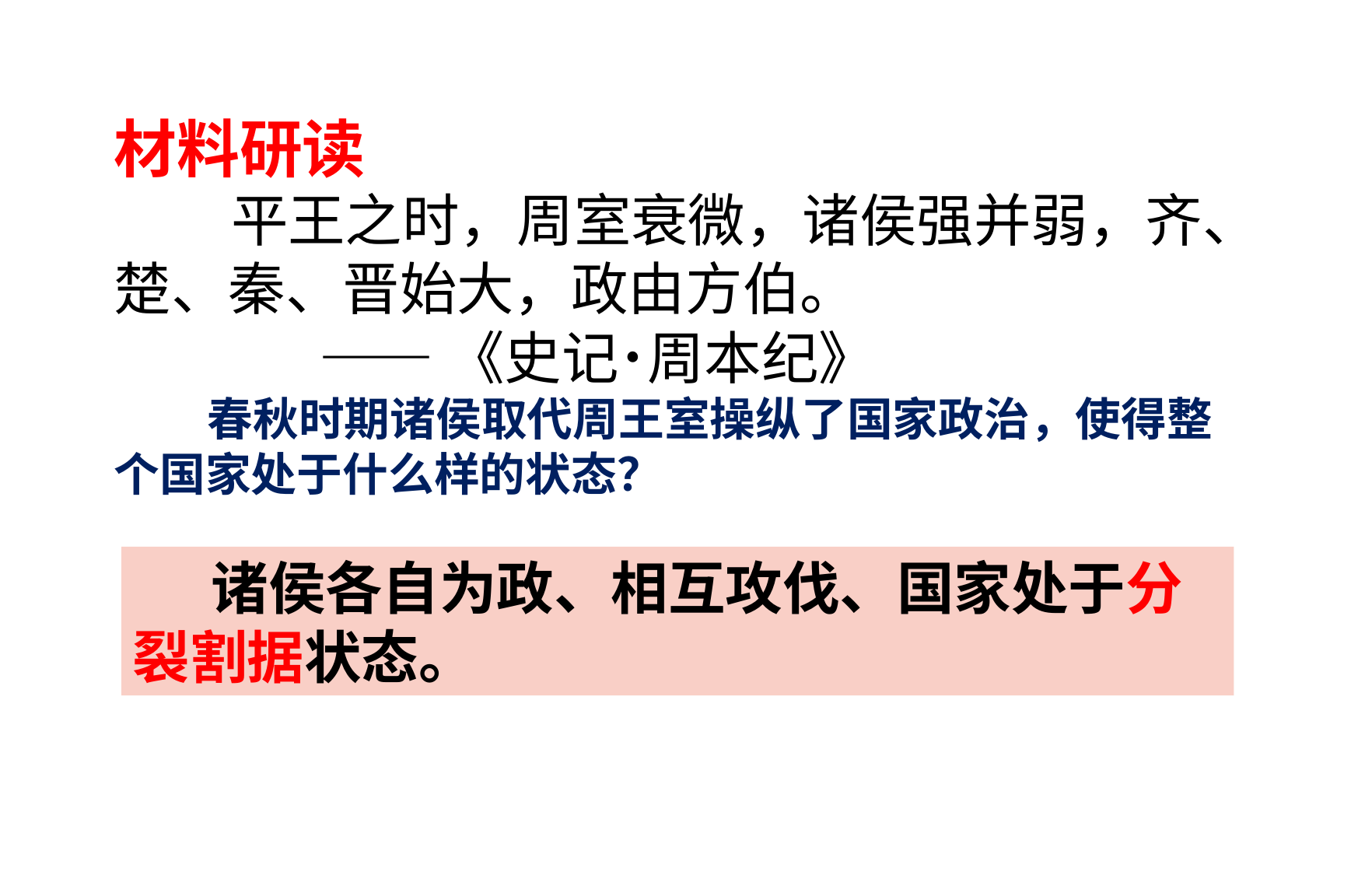

材料研读
                   平王之时，周室衰微，诸侯强并弱，齐、楚、秦、晋始大，政由方伯。
                ——《史记˙周本纪》
        春秋时期诸侯取代周王室操纵了国家政治，使得整个国家处于什么样的状态？
     诸侯各自为政、相互攻伐、国家处于分裂割据状态。